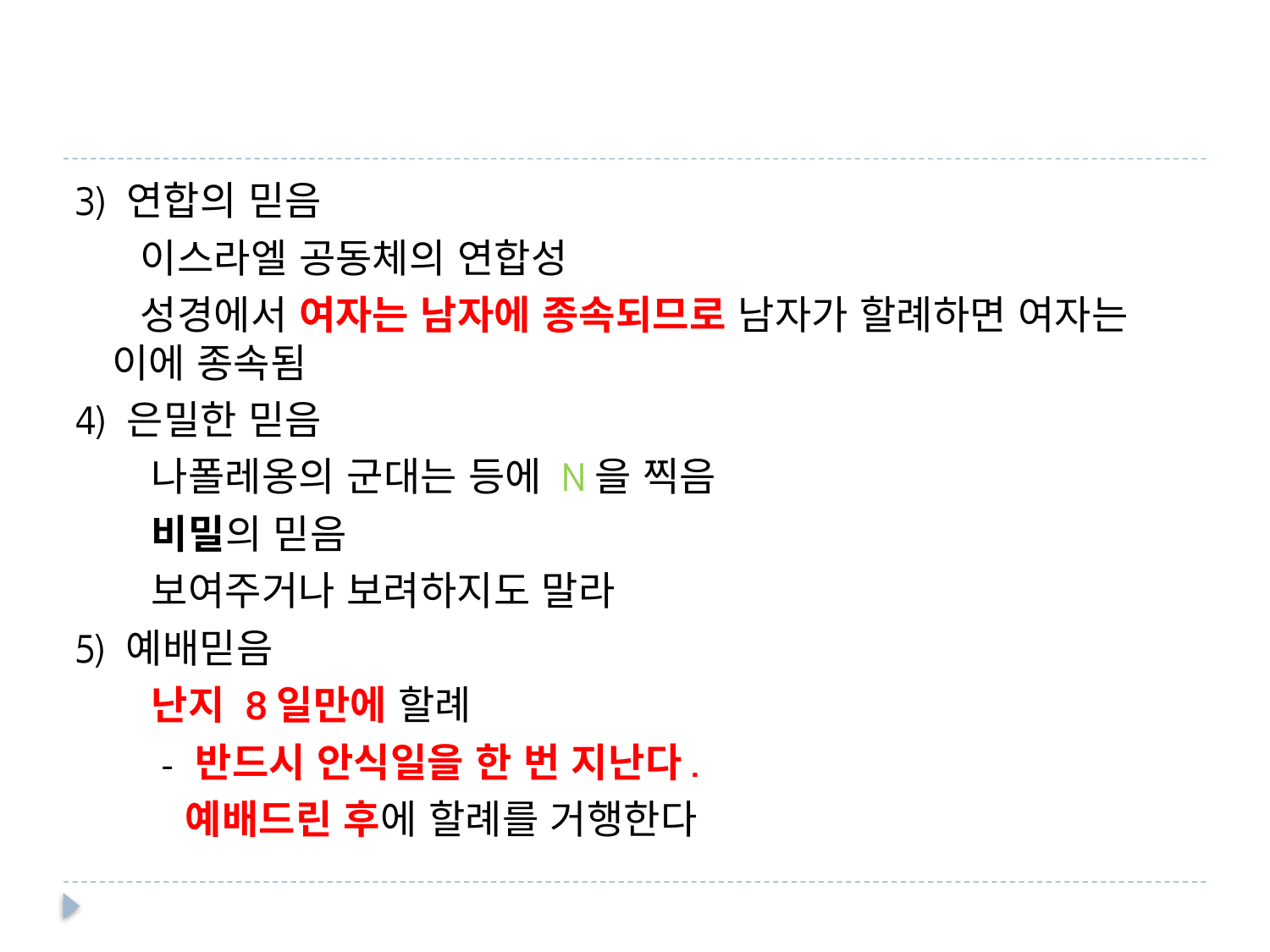

#
3) 연합의 믿음
     이스라엘 공동체의 연합성
     성경에서 여자는 남자에 종속되므로 남자가 할례하면 여자는 이에 종속됨
4) 은밀한 믿음
      나폴레옹의 군대는 등에 N을 찍음
      비밀의 믿음
      보여주거나 보려하지도 말라
5) 예배믿음
      난지 8일만에 할례
       - 반드시 안식일을 한 번 지난다.
         예배드린 후에 할례를 거행한다